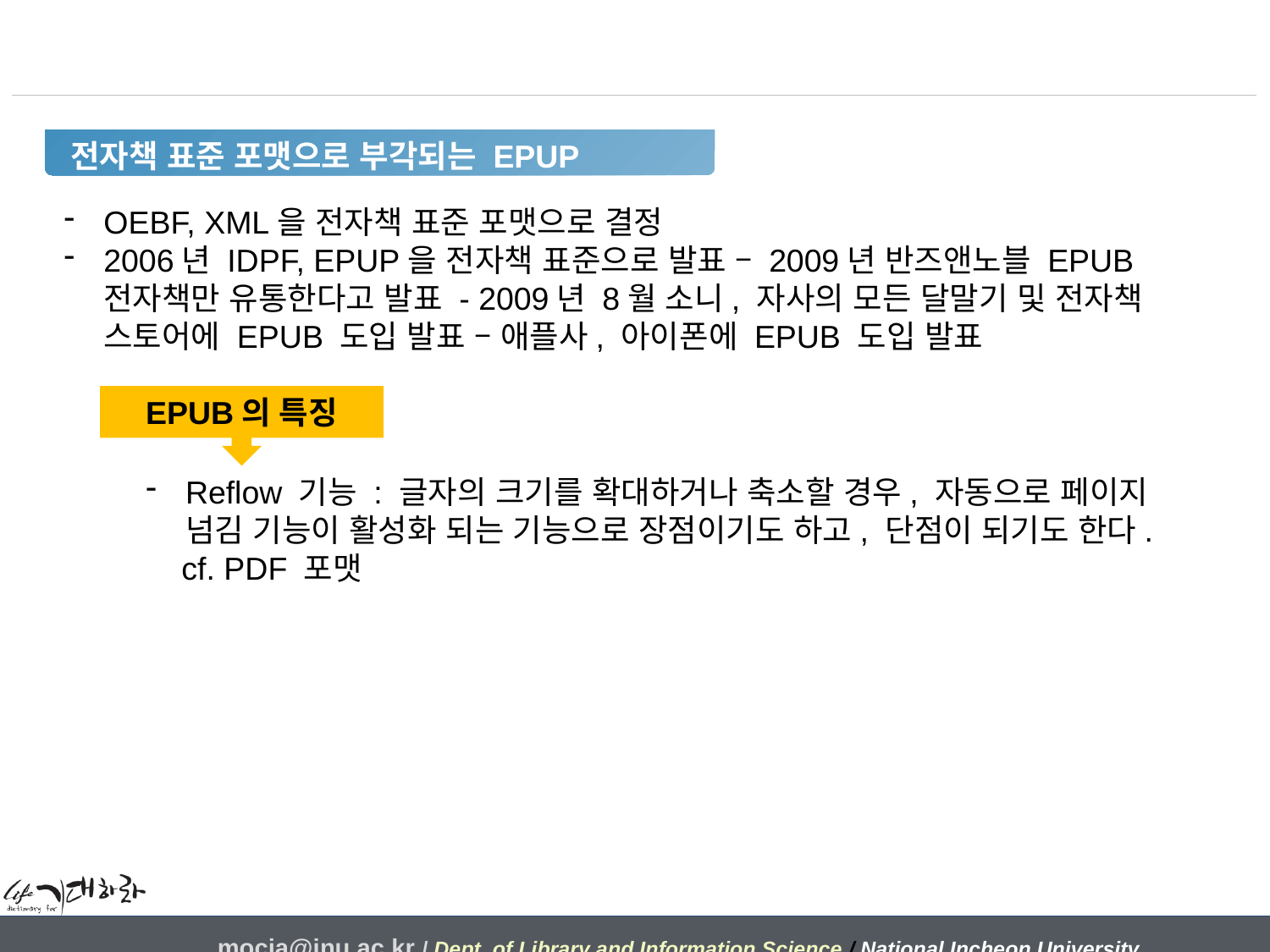

전자책 표준 포맷으로 부각되는 EPUP
OEBF, XML을 전자책 표준 포맷으로 결정
2006년 IDPF, EPUP을 전자책 표준으로 발표 – 2009년 반즈앤노블 EPUB 전자책만 유통한다고 발표 - 2009년 8월 소니, 자사의 모든 달말기 및 전자책 스토어에 EPUB 도입 발표 – 애플사, 아이폰에 EPUB 도입 발표
EPUB의 특징
Reflow 기능 : 글자의 크기를 확대하거나 축소할 경우, 자동으로 페이지 넘김 기능이 활성화 되는 기능으로 장점이기도 하고, 단점이 되기도 한다.
    cf. PDF 포맷

mocja@inu.ac.kr / Dept. of Library and Information Science / National Incheon University